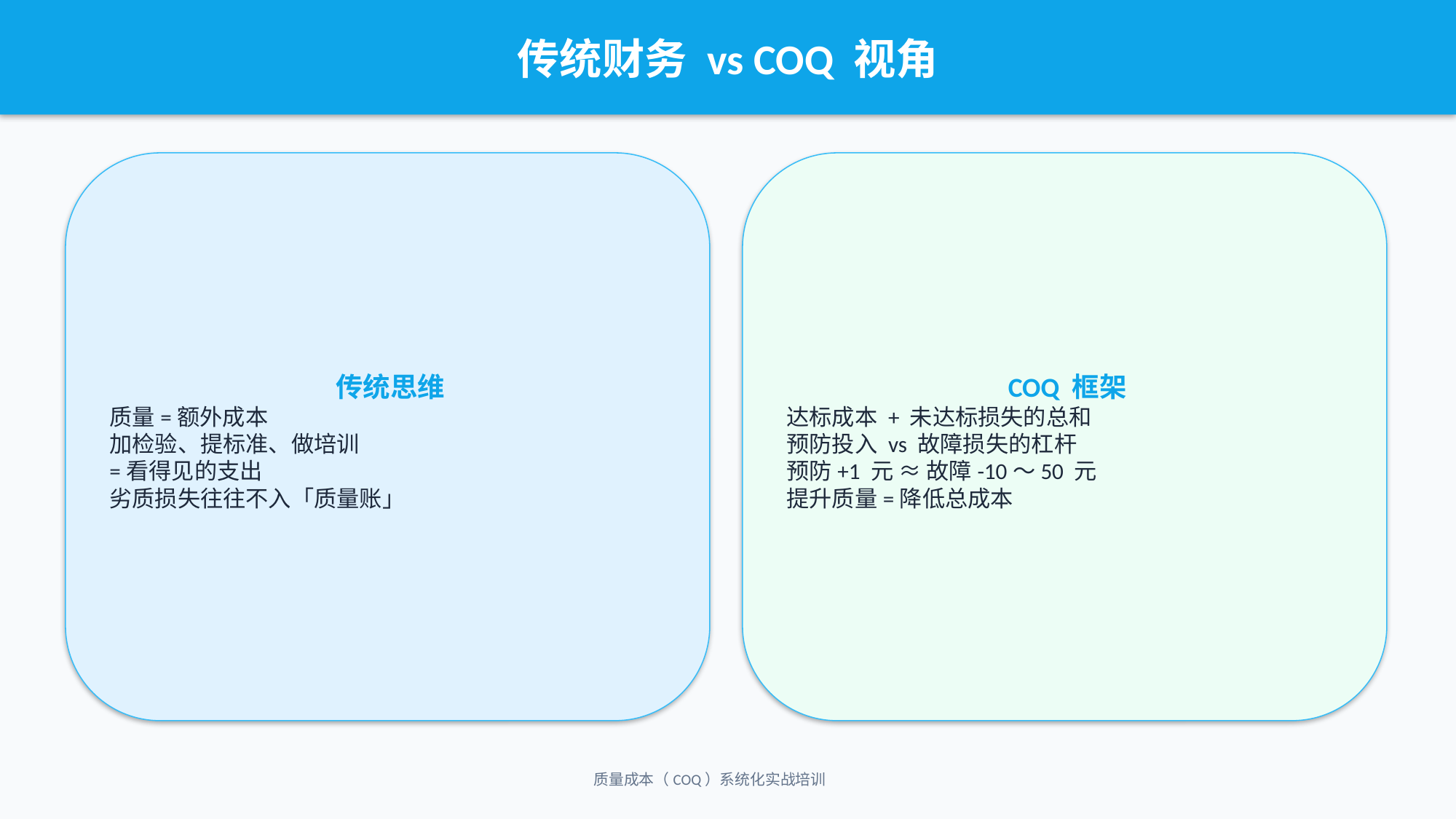

传统财务 vs COQ 视角
传统思维
质量=额外成本
加检验、提标准、做培训
=看得见的支出
劣质损失往往不入「质量账」
COQ 框架
达标成本 + 未达标损失的总和
预防投入 vs 故障损失的杠杆
预防+1 元 ≈ 故障-10～50 元
提升质量=降低总成本
质量成本（COQ）系统化实战培训